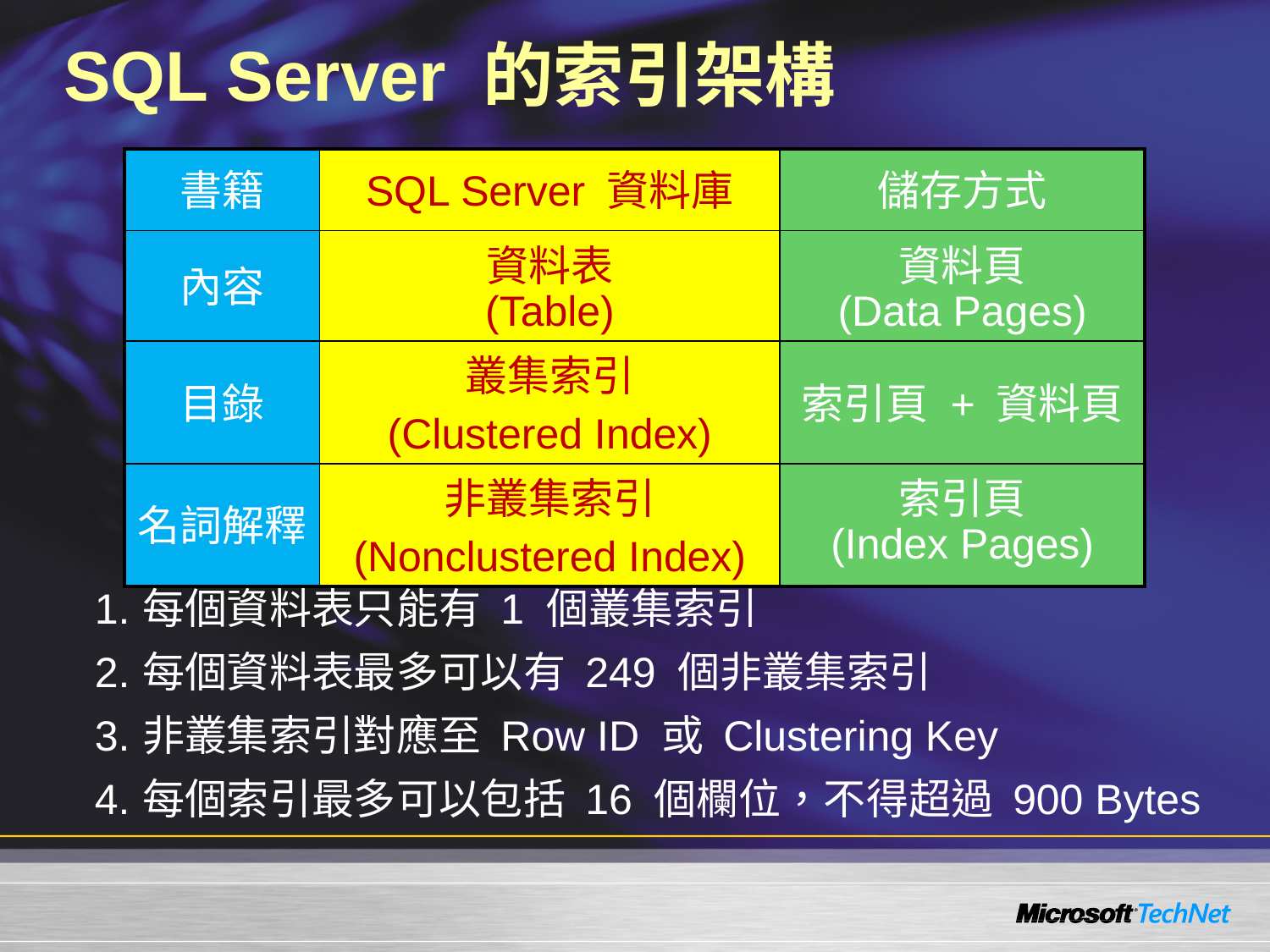

# SQL Server 的索引架構
| 書籍 | SQL Server 資料庫 | 儲存方式 |
| --- | --- | --- |
| 內容 | 資料表 (Table) | 資料頁 (Data Pages) |
| 目錄 | 叢集索引 (Clustered Index) | 索引頁 + 資料頁 |
| 名詞解釋 | 非叢集索引 (Nonclustered Index) | 索引頁 (Index Pages) |
每個資料表只能有 1 個叢集索引
每個資料表最多可以有 249 個非叢集索引
非叢集索引對應至 Row ID 或 Clustering Key
每個索引最多可以包括 16 個欄位，不得超過 900 Bytes